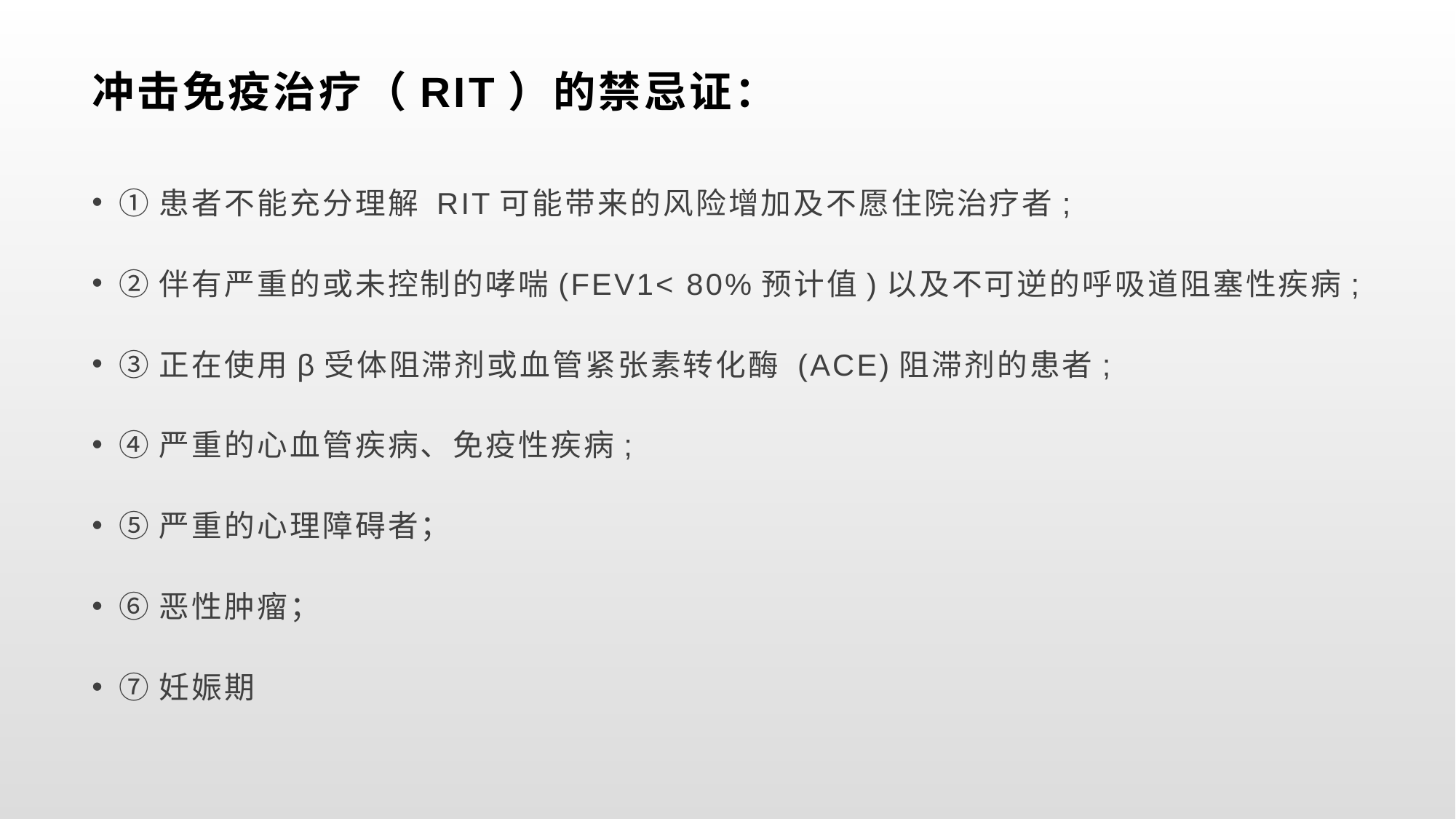

# 冲击免疫治疗（RIT）的禁忌证：
①患者不能充分理解 RIT可能带来的风险增加及不愿住院治疗者;
②伴有严重的或未控制的哮喘(FEV1< 80%预计值)以及不可逆的呼吸道阻塞性疾病;
③正在使用β受体阻滞剂或血管紧张素转化酶 (ACE)阻滞剂的患者;
④严重的心血管疾病、免疫性疾病;
⑤严重的心理障碍者；
⑥恶性肿瘤；
⑦妊娠期